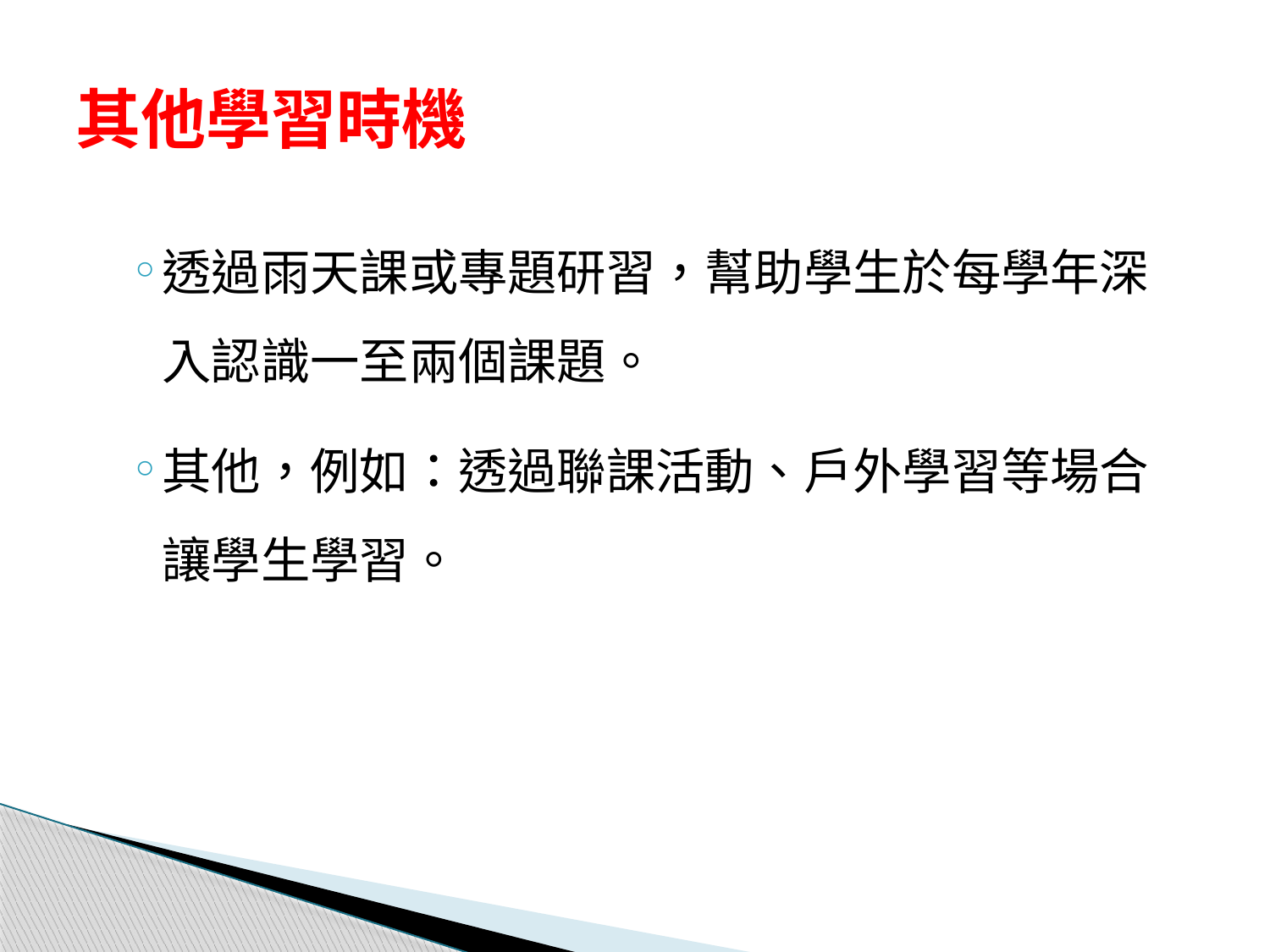

# 其他學習時機
透過雨天課或專題研習，幫助學生於每學年深入認識一至兩個課題。
其他，例如：透過聯課活動、戶外學習等場合讓學生學習。